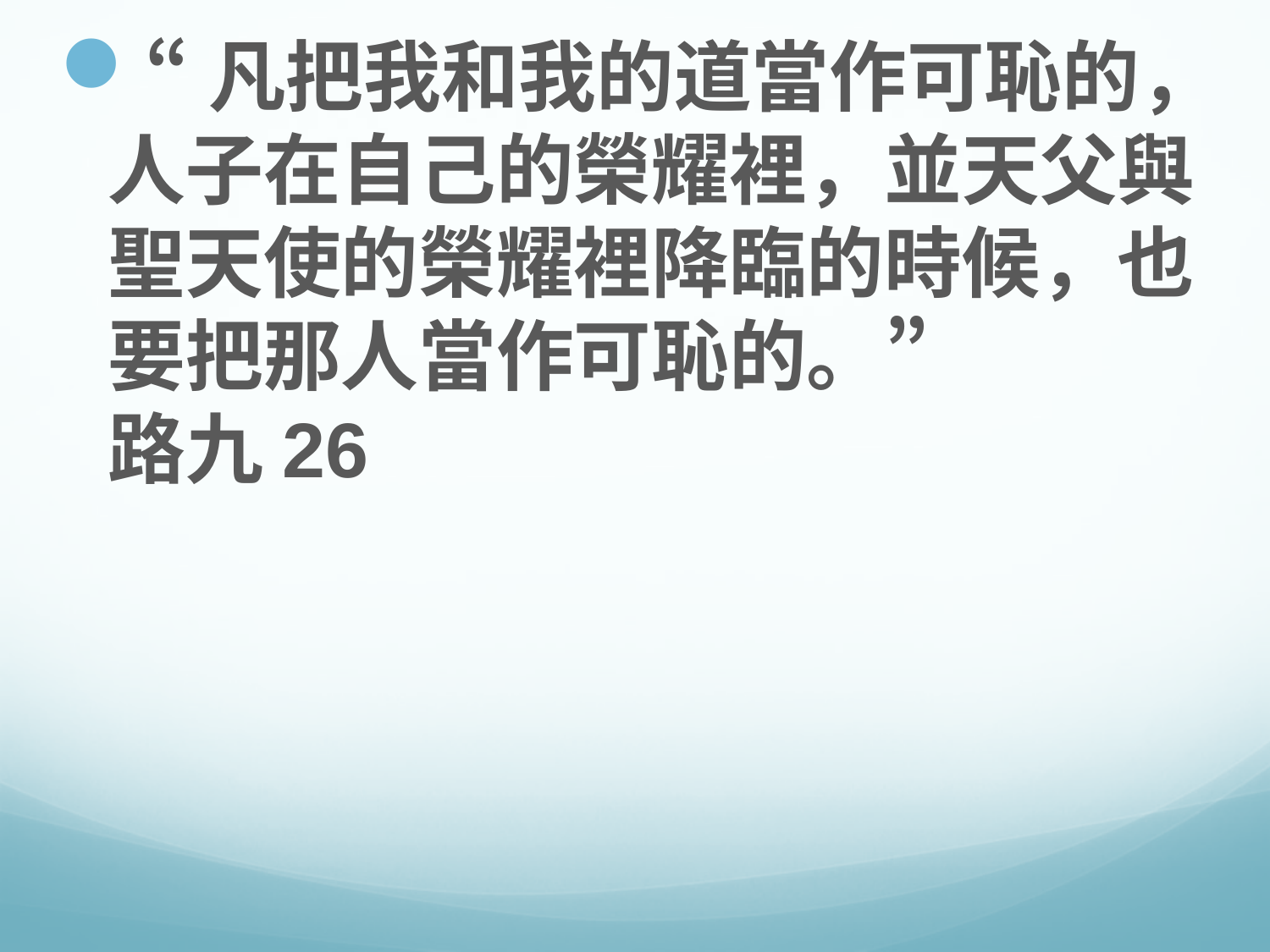

#
“凡把我和我的道當作可恥的，人子在自己的榮耀裡，並天父與聖天使的榮耀裡降臨的時候，也要把那人當作可恥的。”               路九26